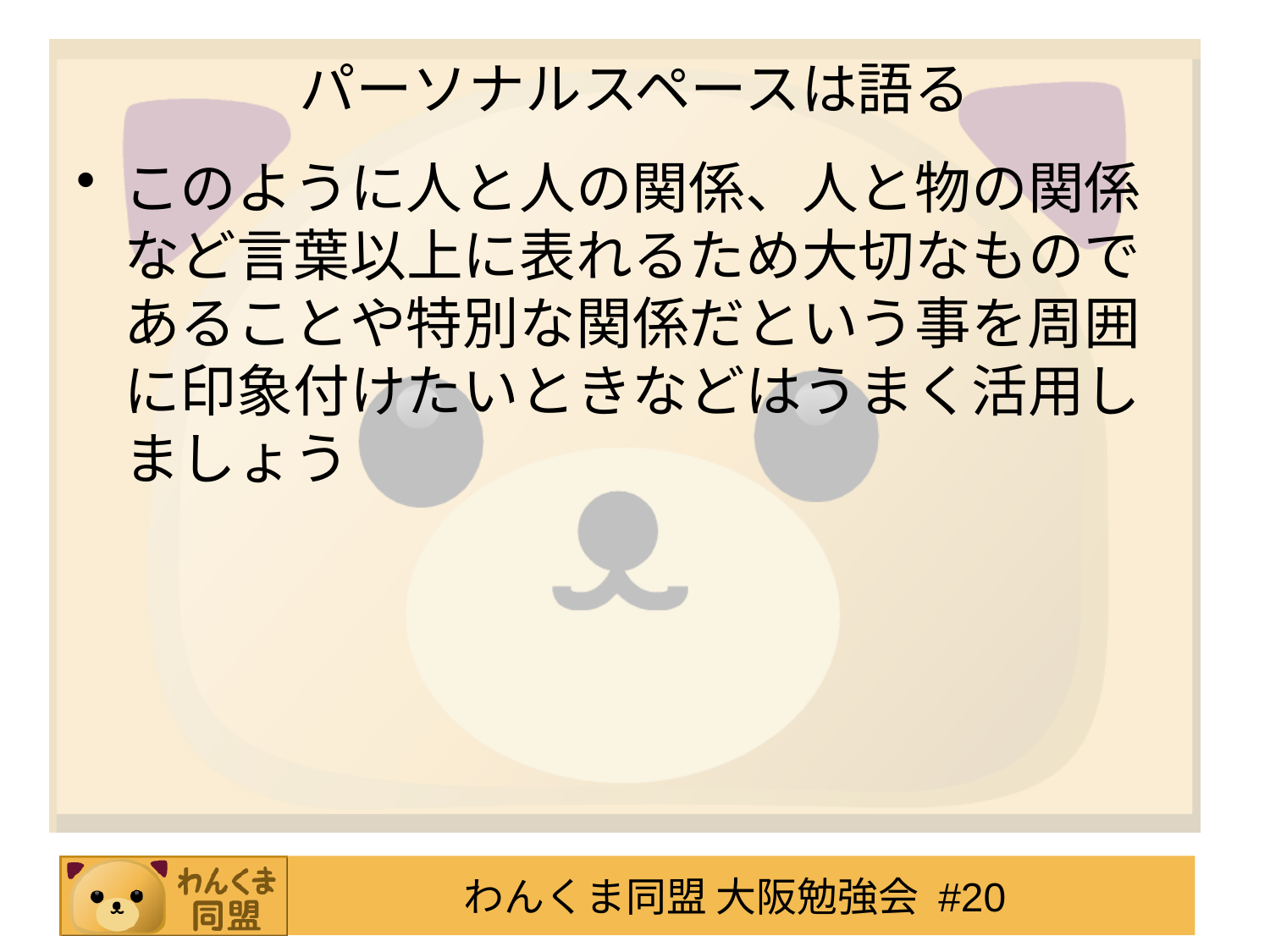

# パーソナルスペースは語る
このように人と人の関係、人と物の関係など言葉以上に表れるため大切なものであることや特別な関係だという事を周囲に印象付けたいときなどはうまく活用しましょう